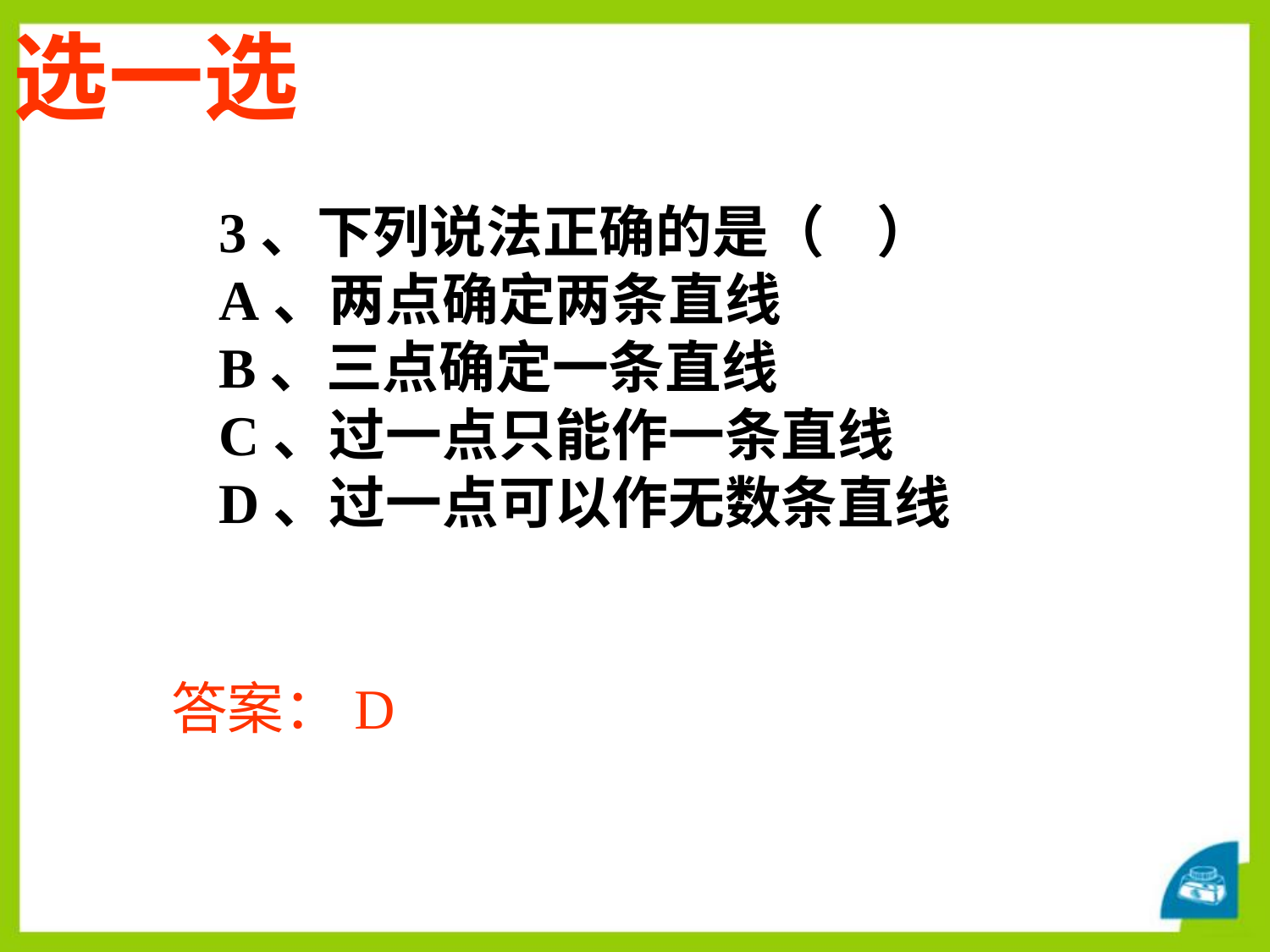

选一选
3、下列说法正确的是（    ）
A、两点确定两条直线
B、三点确定一条直线
C、过一点只能作一条直线
D、过一点可以作无数条直线
答案：D